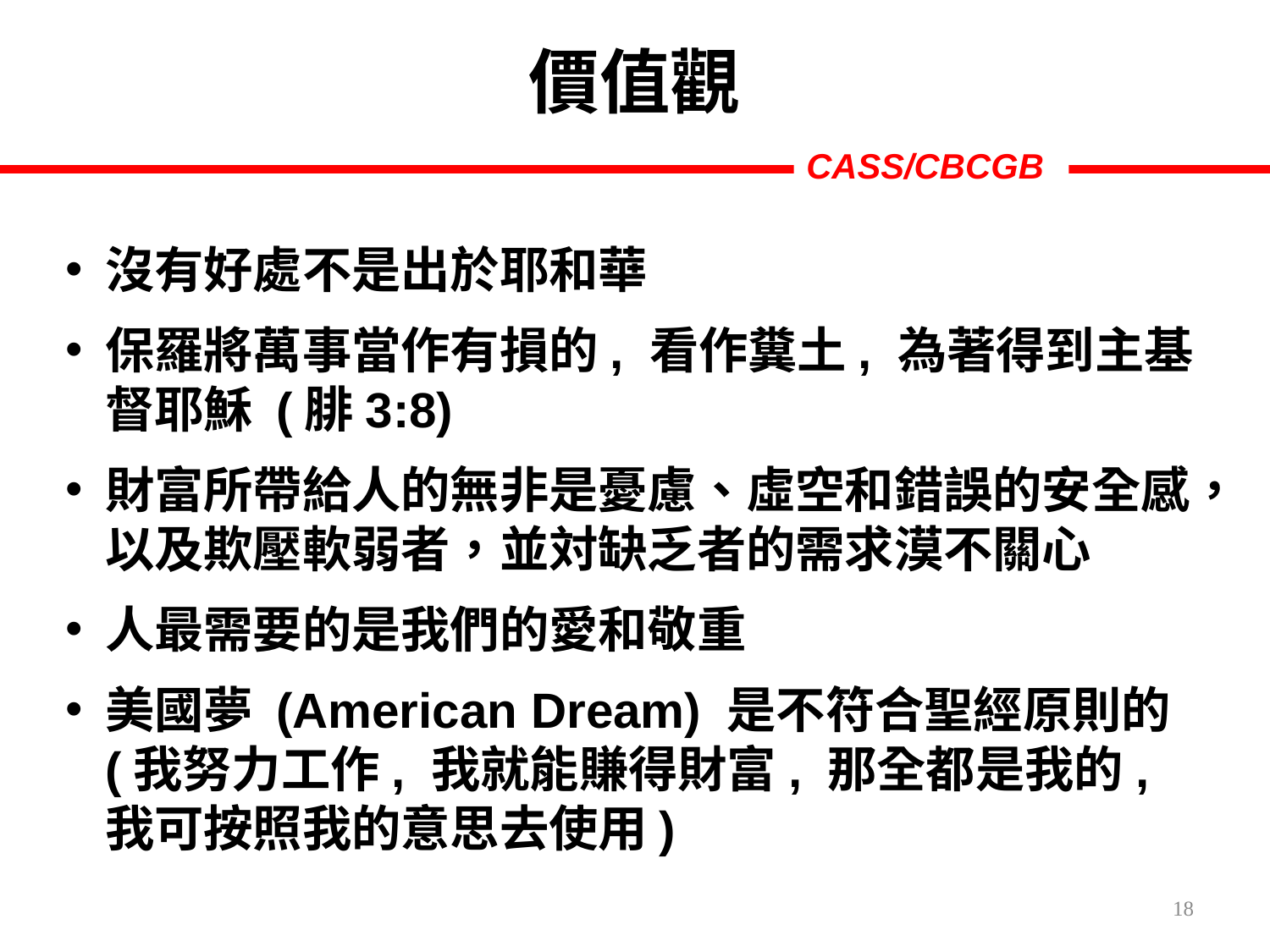

# 價值觀
沒有好處不是出於耶和華
保羅將萬事當作有損的, 看作糞土, 為著得到主基督耶穌 (腓3:8)
財富所帶給人的無非是憂慮、虛空和錯誤的安全感，以及欺壓軟弱者，並対缺乏者的需求漠不關心
人最需要的是我們的愛和敬重
美國夢 (American Dream) 是不符合聖經原則的 (我努力工作, 我就能賺得財富, 那全都是我的, 我可按照我的意思去使用)
18